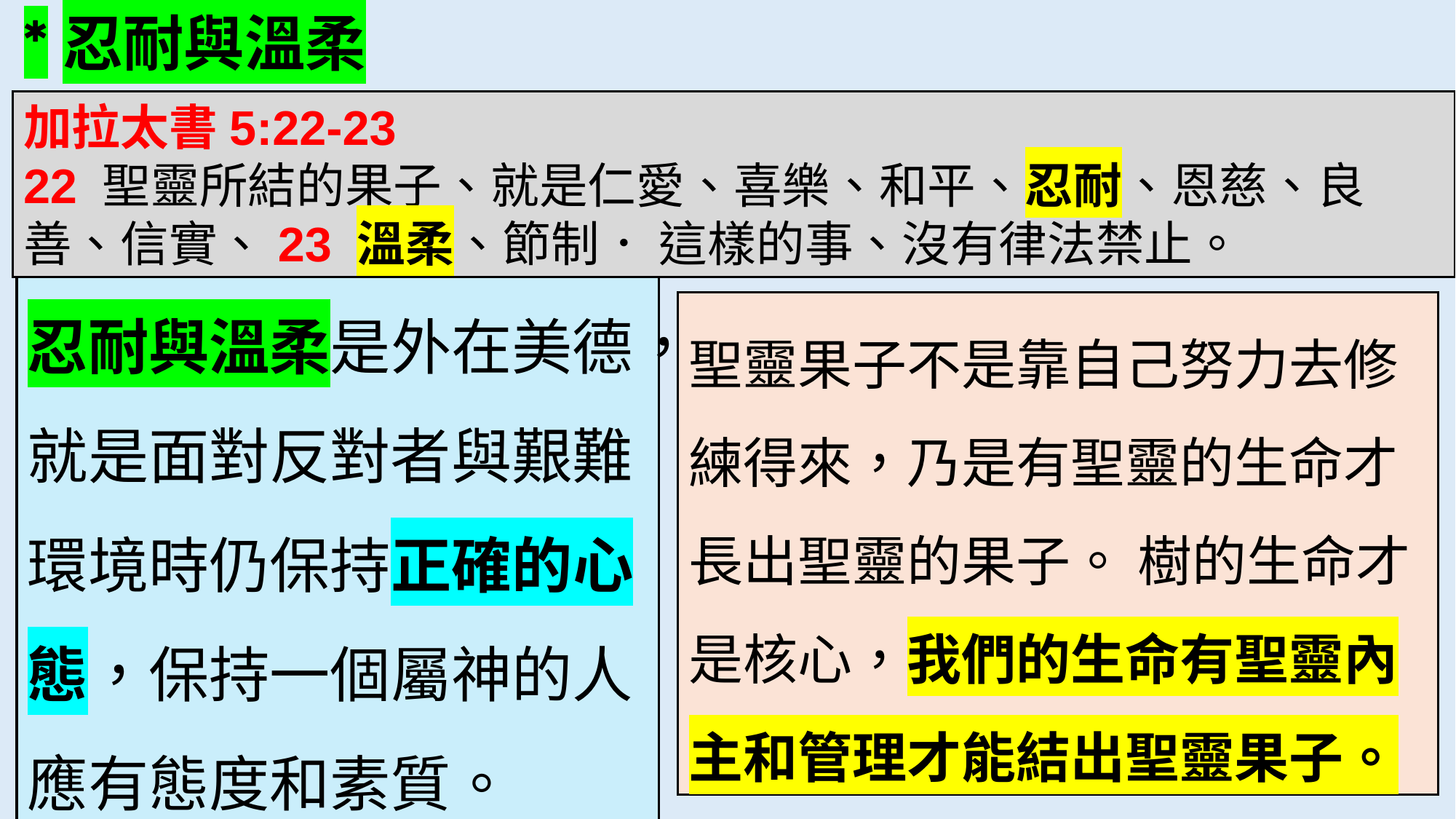

*忍耐與溫柔
加拉太書5:22-23
22 聖靈所結的果子、就是仁愛、喜樂、和平、忍耐、恩慈、良善、信實、23 溫柔、節制． 這樣的事、沒有律法禁止。
忍耐與溫柔是外在美德，就是面對反對者與艱難環境時仍保持正確的心態，保持一個屬神的人應有態度和素質。
聖靈果子不是靠自己努力去修練得來，乃是有聖靈的生命才長出聖靈的果子。 樹的生命才是核心，我們的生命有聖靈內主和管理才能結出聖靈果子。